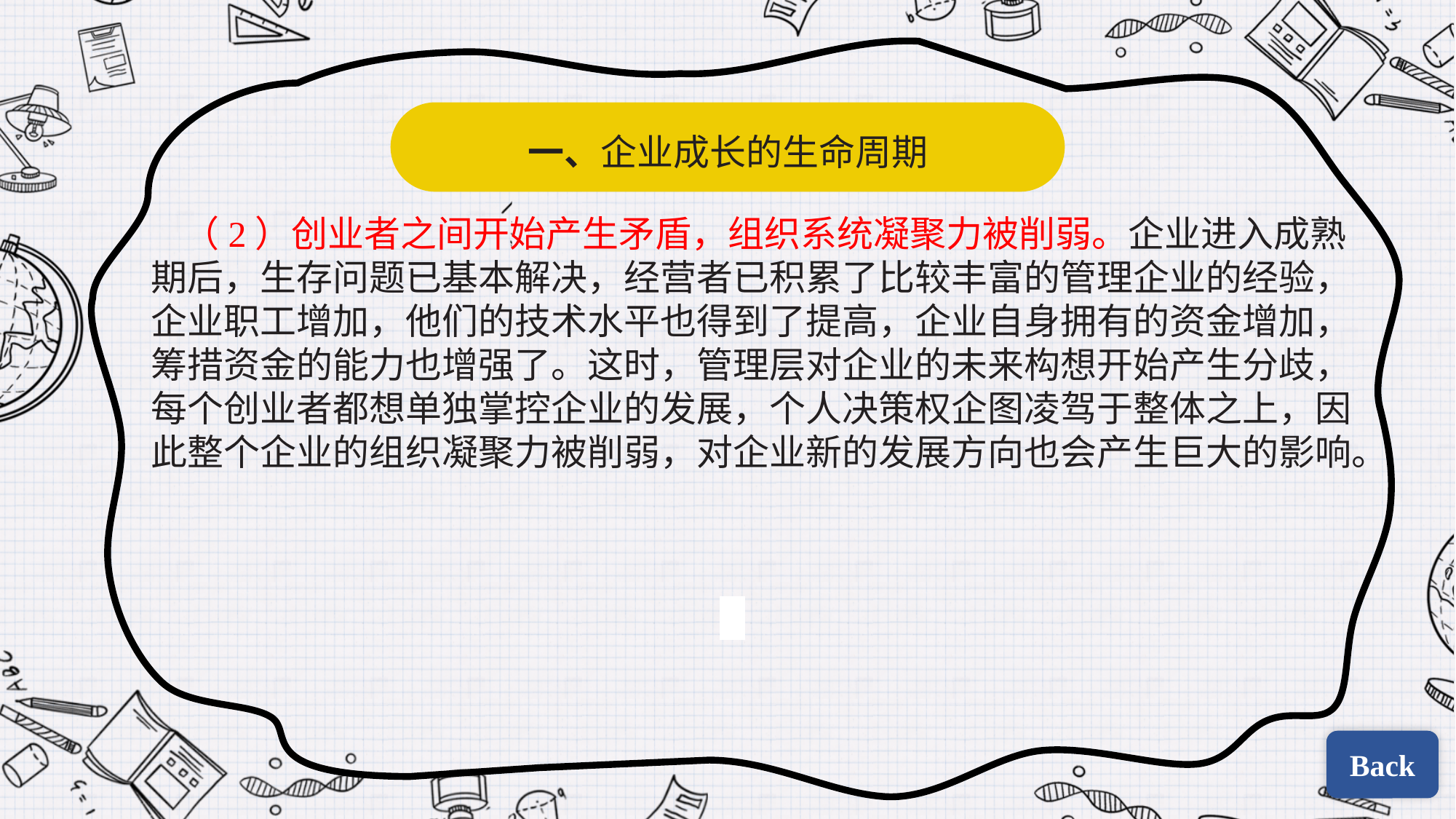

一、企业成长的生命周期
（2）创业者之间开始产生矛盾，组织系统凝聚力被削弱。企业进入成熟期后，生存问题已基本解决，经营者已积累了比较丰富的管理企业的经验，企业职工增加，他们的技术水平也得到了提高，企业自身拥有的资金增加，筹措资金的能力也增强了。这时，管理层对企业的未来构想开始产生分歧， 每个创业者都想单独掌控企业的发展，个人决策权企图凌驾于整体之上，因此整个企业的组织凝聚力被削弱，对企业新的发展方向也会产生巨大的影响。
|  |  |
| --- | --- |
|  |  |

Back
Back